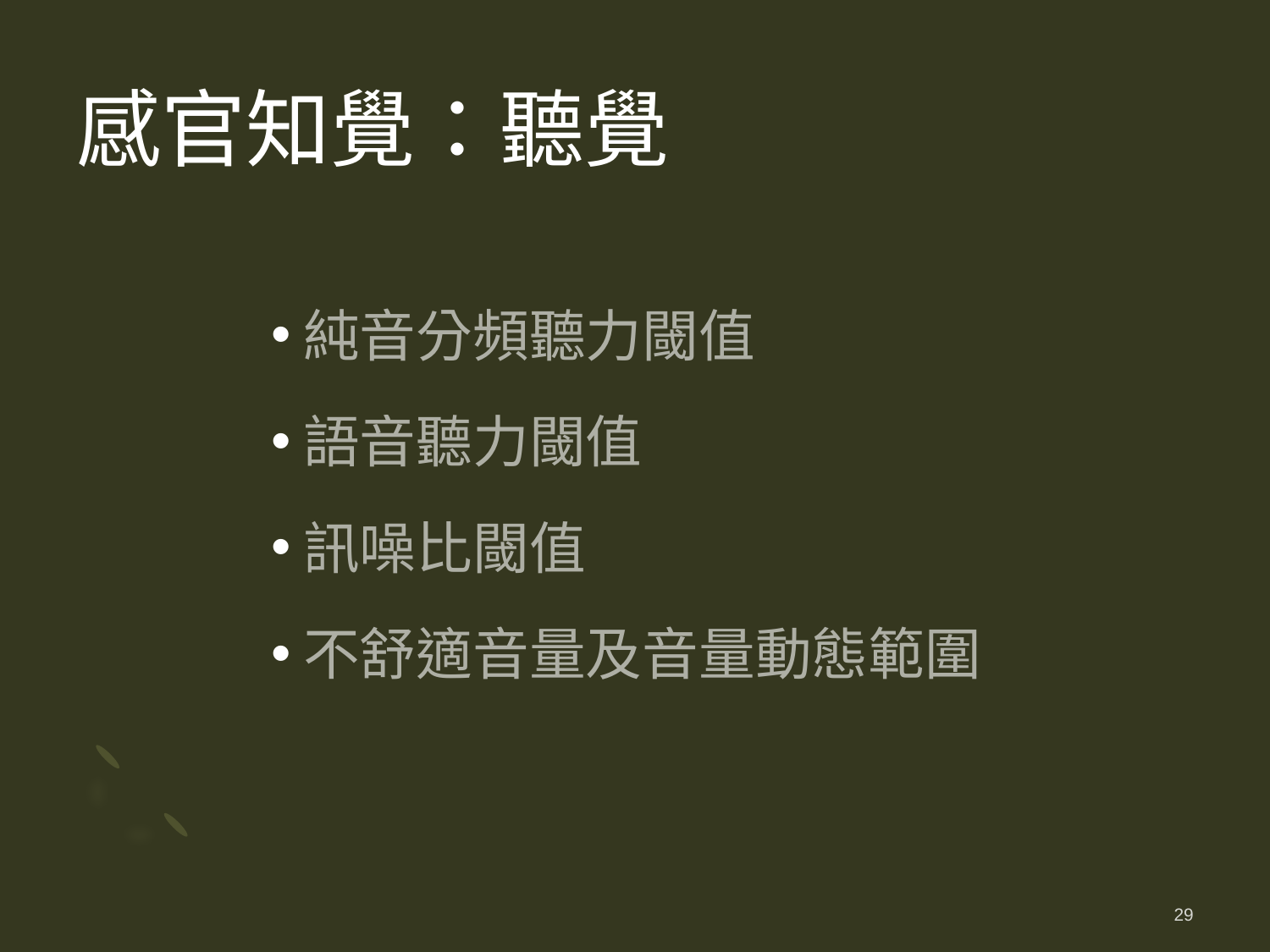

# 感官知覺：聽覺
純音分頻聽力閾值
語音聽力閾值
訊噪比閾值
不舒適音量及音量動態範圍
29